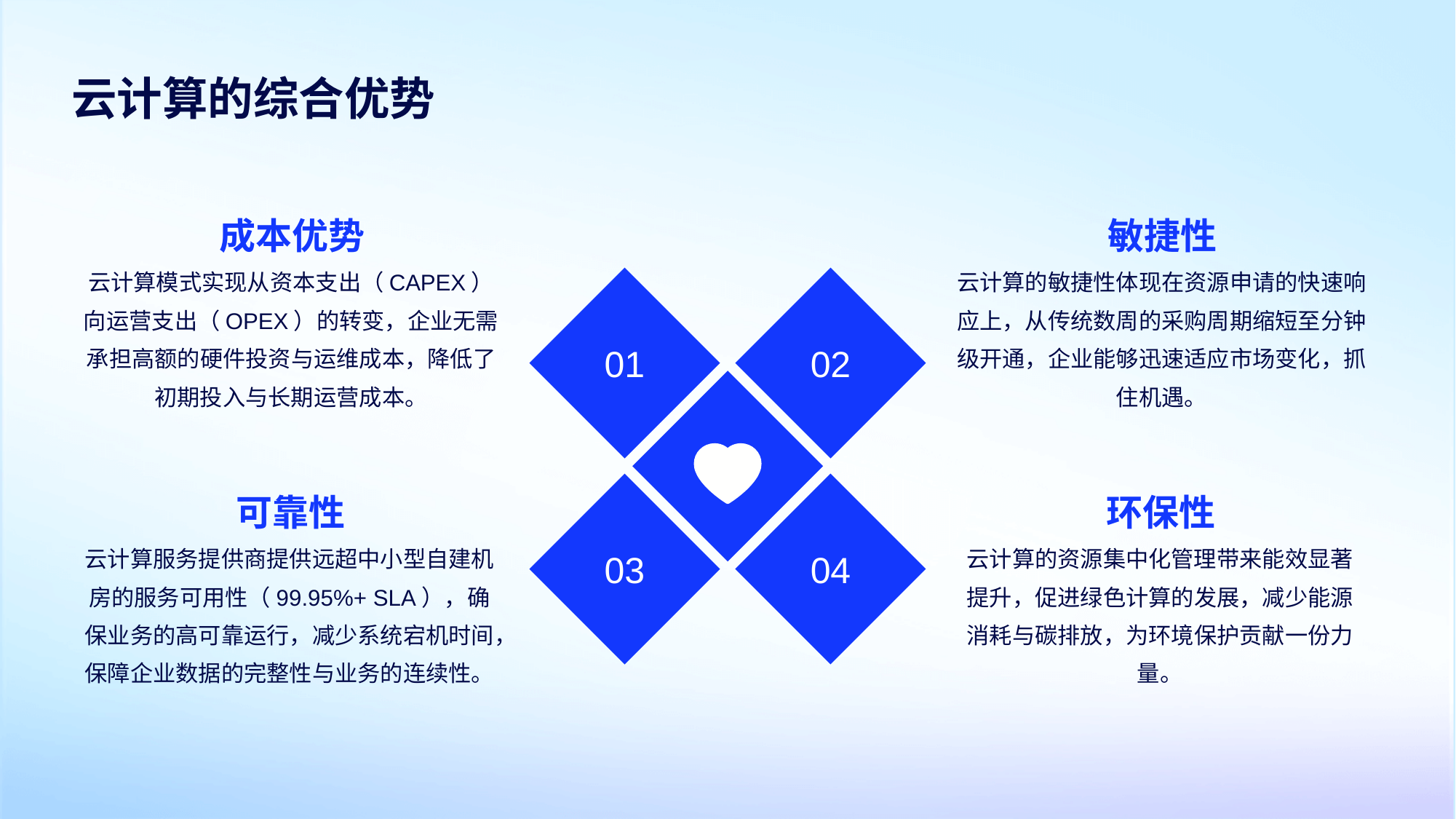

云计算的综合优势
成本优势
敏捷性
云计算模式实现从资本支出（CAPEX）向运营支出（OPEX）的转变，企业无需承担高额的硬件投资与运维成本，降低了初期投入与长期运营成本。
云计算的敏捷性体现在资源申请的快速响应上，从传统数周的采购周期缩短至分钟级开通，企业能够迅速适应市场变化，抓住机遇。

01
02

可靠性

环保性
云计算服务提供商提供远超中小型自建机房的服务可用性（99.95%+ SLA），确保业务的高可靠运行，减少系统宕机时间，保障企业数据的完整性与业务的连续性。
云计算的资源集中化管理带来能效显著提升，促进绿色计算的发展，减少能源消耗与碳排放，为环境保护贡献一份力量。
03
04